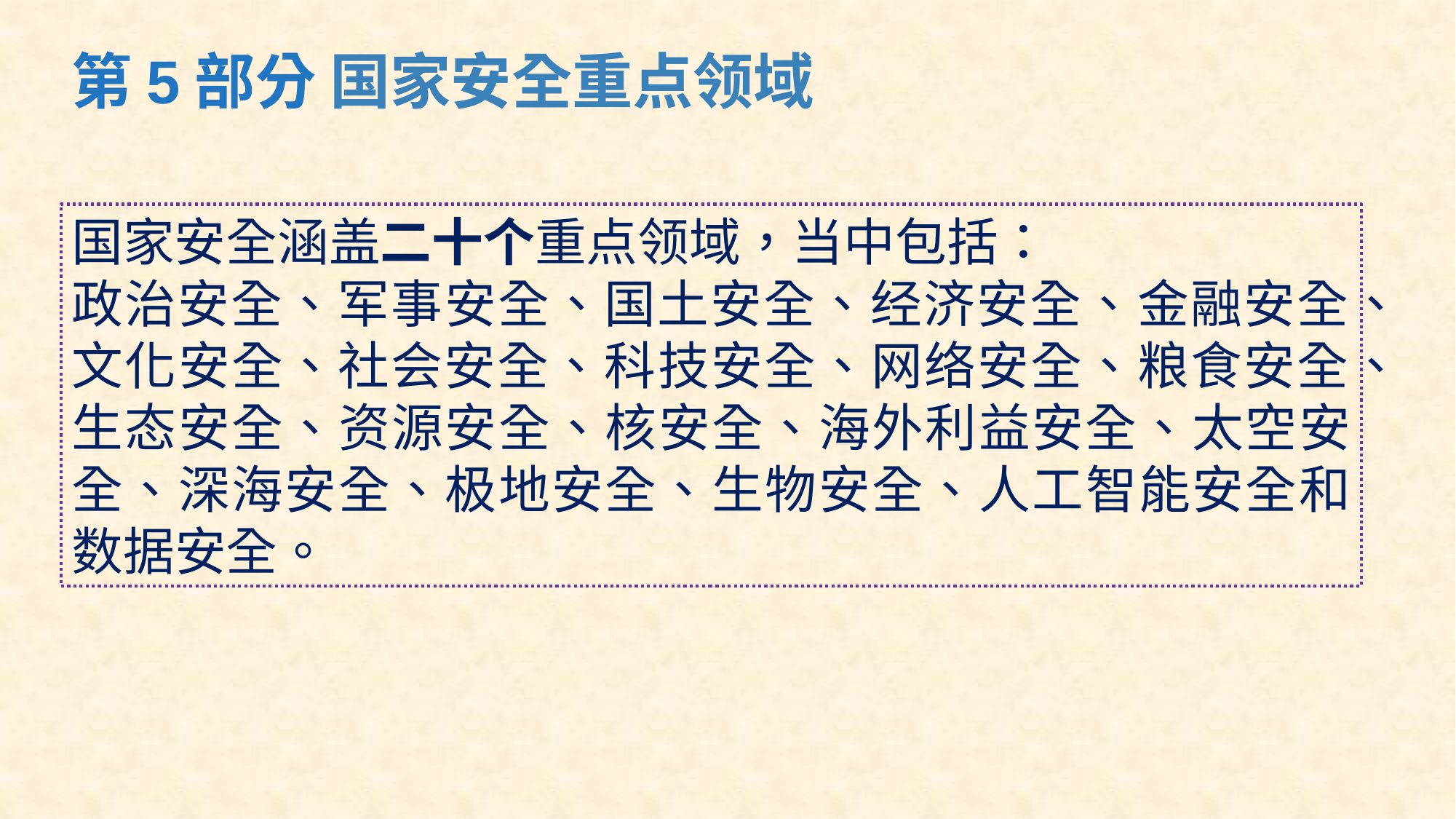

# 第5部分 国家安全重点领域
国家安全涵盖二十个重点领域，当中包括：
政治安全、军事安全、国土安全、经济安全、金融安全、文化安全、社会安全、科技安全、网络安全、粮食安全、生态安全、资源安全、核安全、海外利益安全、太空安全、深海安全、极地安全、生物安全、人工智能安全和数据安全。